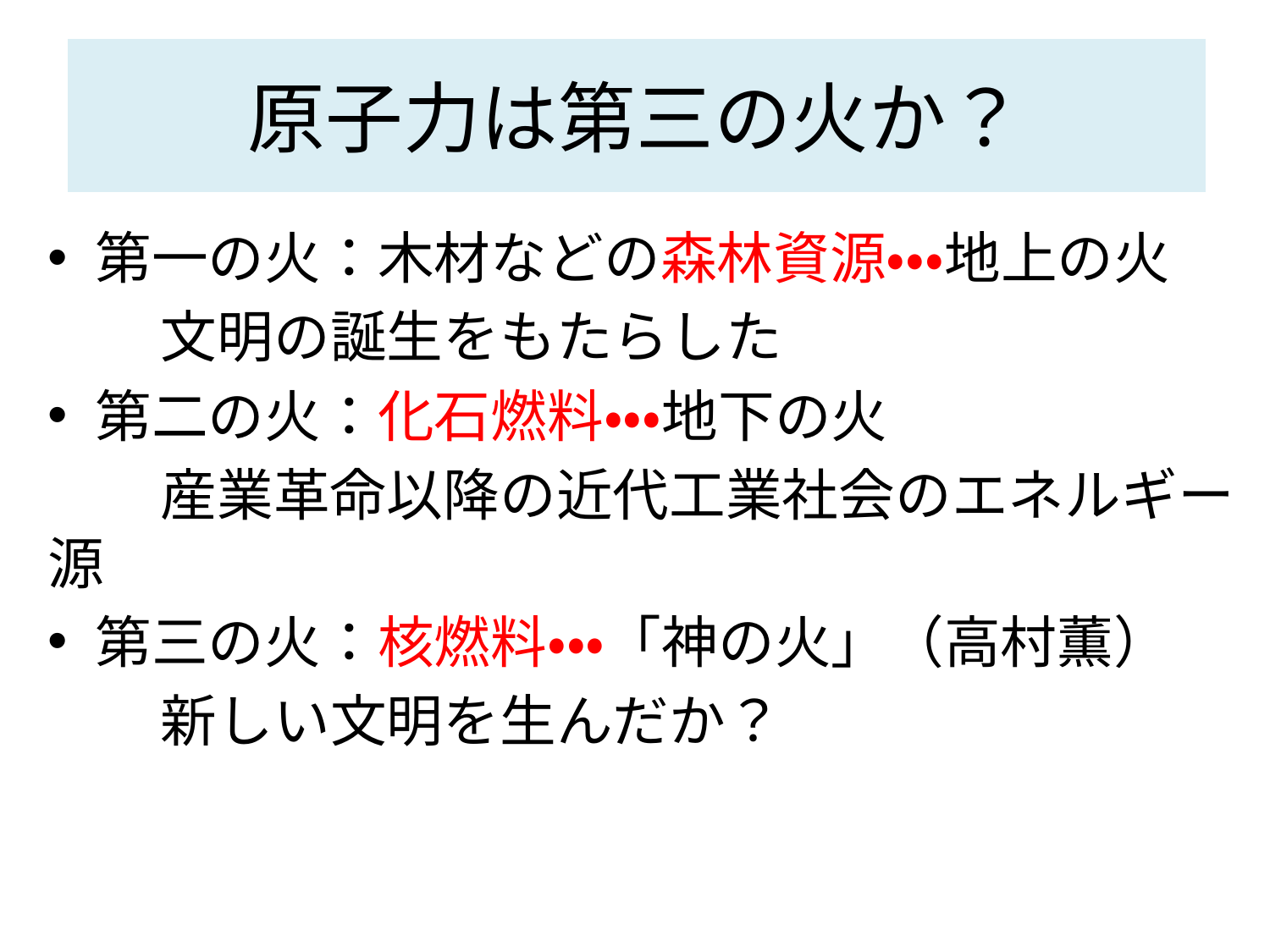

# 原子力は第三の火か？
第一の火：木材などの森林資源・・・地上の火
　　文明の誕生をもたらした
第二の火：化石燃料・・・地下の火
　　産業革命以降の近代工業社会のエネルギー源
第三の火：核燃料・・・「神の火」（高村薫）
　　新しい文明を生んだか？